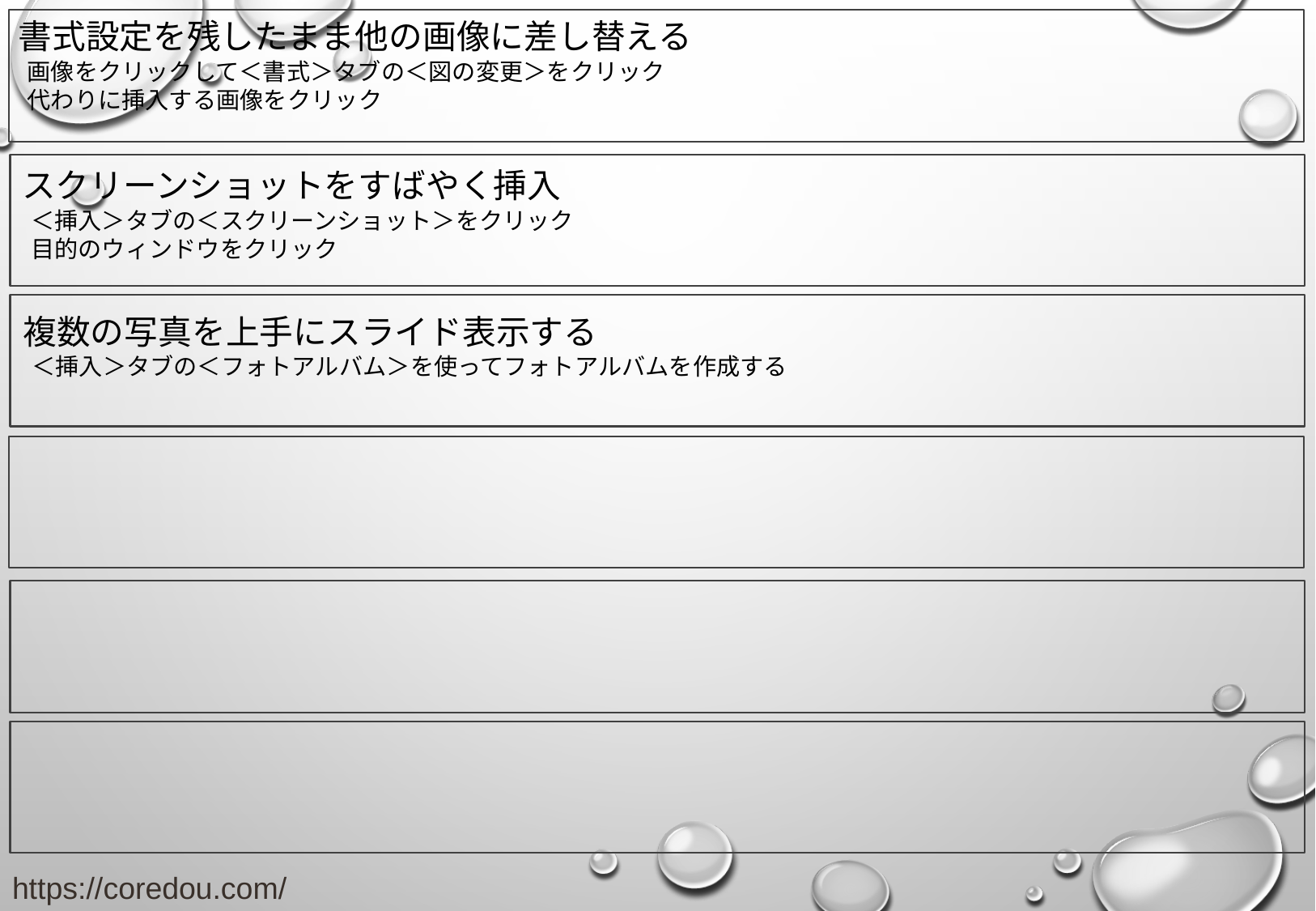

書式設定を残したまま他の画像に差し替える

画像をクリックして＜書式＞タブの＜図の変更＞をクリック
代わりに挿入する画像をクリック

スクリーンショットをすばやく挿入
＜挿入＞タブの＜スクリーンショット＞をクリック
目的のウィンドウをクリック

複数の写真を上手にスライド表示する
＜挿入＞タブの＜フォトアルバム＞を使ってフォトアルバムを作成する

https://coredou.com/